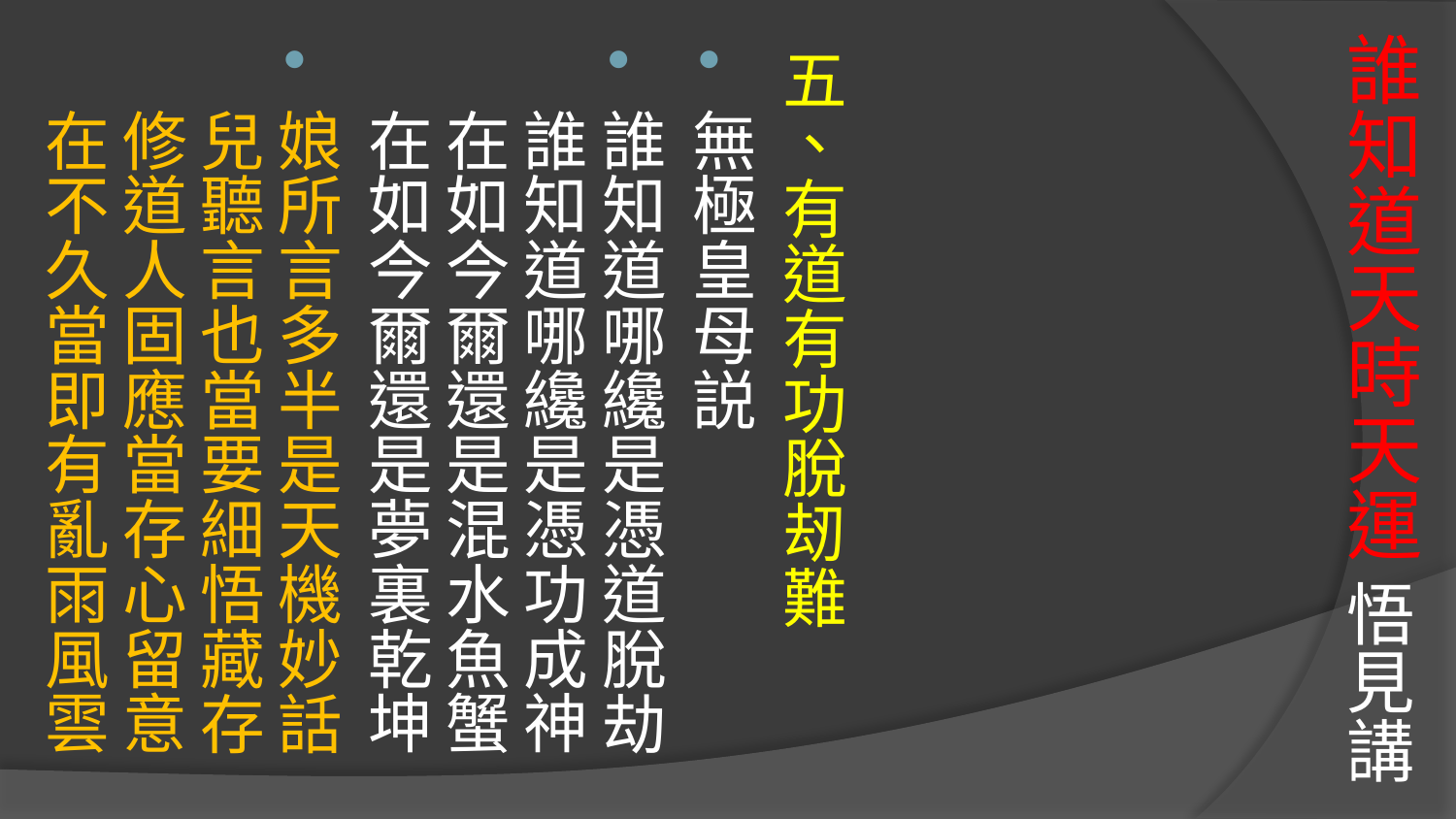

# 誰知道天時天運 悟見講
五、有道有功脫刼難
無極皇母説
誰知道哪纔是憑道脫劫
誰知道哪纔是憑功成神
在如今爾還是混水魚蟹
在如今爾還是夢裏乾坤
娘所言多半是天機妙話
兒聽言也當要細悟藏存
修道人固應當存心留意
在不久當即有亂雨風雲